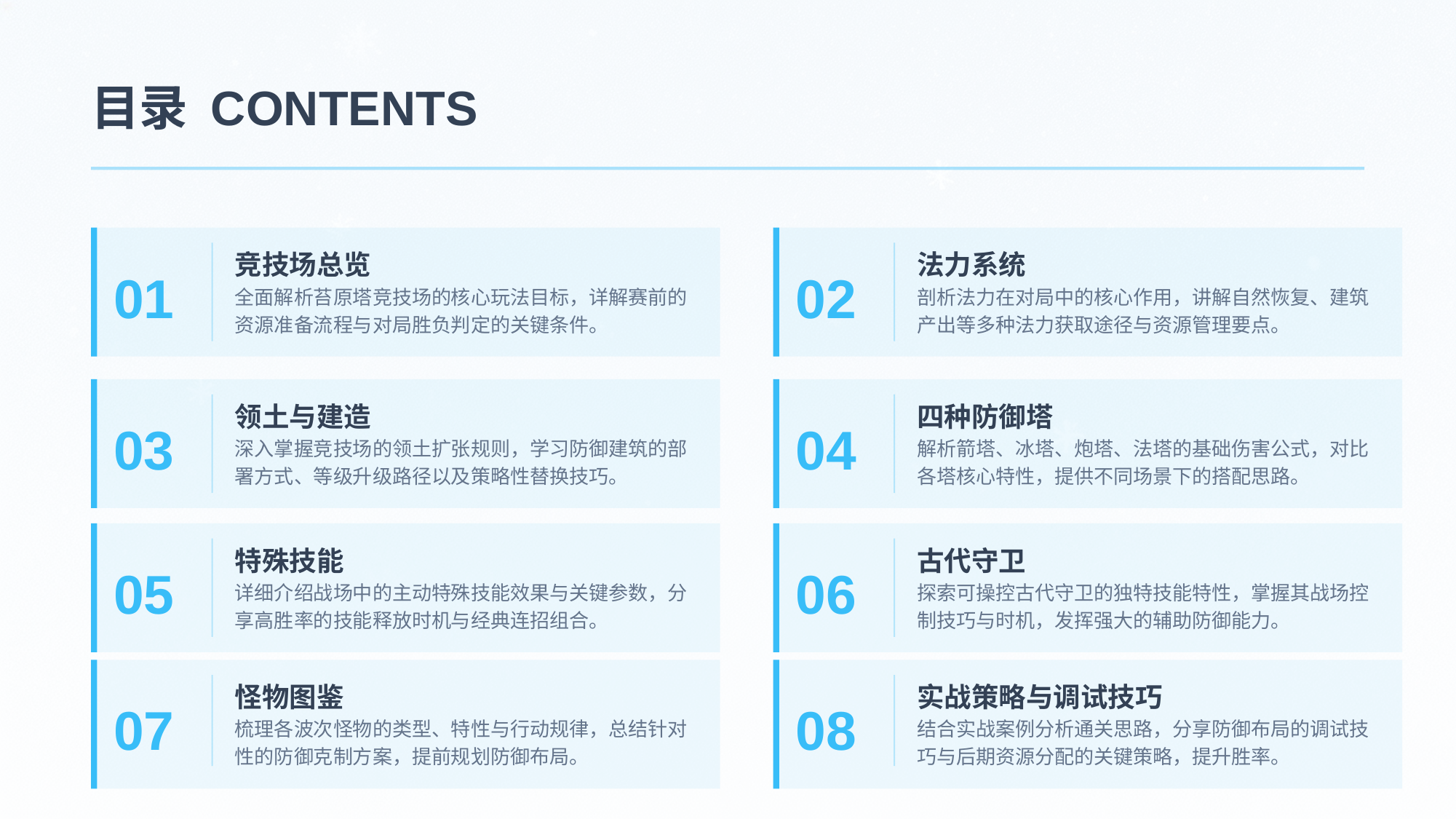

目录 CONTENTS

01
竞技场总览
全面解析苔原塔竞技场的核心玩法目标，详解赛前的资源准备流程与对局胜负判定的关键条件。
02
法力系统
剖析法力在对局中的核心作用，讲解自然恢复、建筑产出等多种法力获取途径与资源管理要点。

03
领土与建造
深入掌握竞技场的领土扩张规则，学习防御建筑的部署方式、等级升级路径以及策略性替换技巧。
04
四种防御塔
解析箭塔、冰塔、炮塔、法塔的基础伤害公式，对比各塔核心特性，提供不同场景下的搭配思路。

05
特殊技能
详细介绍战场中的主动特殊技能效果与关键参数，分享高胜率的技能释放时机与经典连招组合。
06
古代守卫
探索可操控古代守卫的独特技能特性，掌握其战场控制技巧与时机，发挥强大的辅助防御能力。

07
怪物图鉴
梳理各波次怪物的类型、特性与行动规律，总结针对性的防御克制方案，提前规划防御布局。
08
实战策略与调试技巧
结合实战案例分析通关思路，分享防御布局的调试技巧与后期资源分配的关键策略，提升胜率。